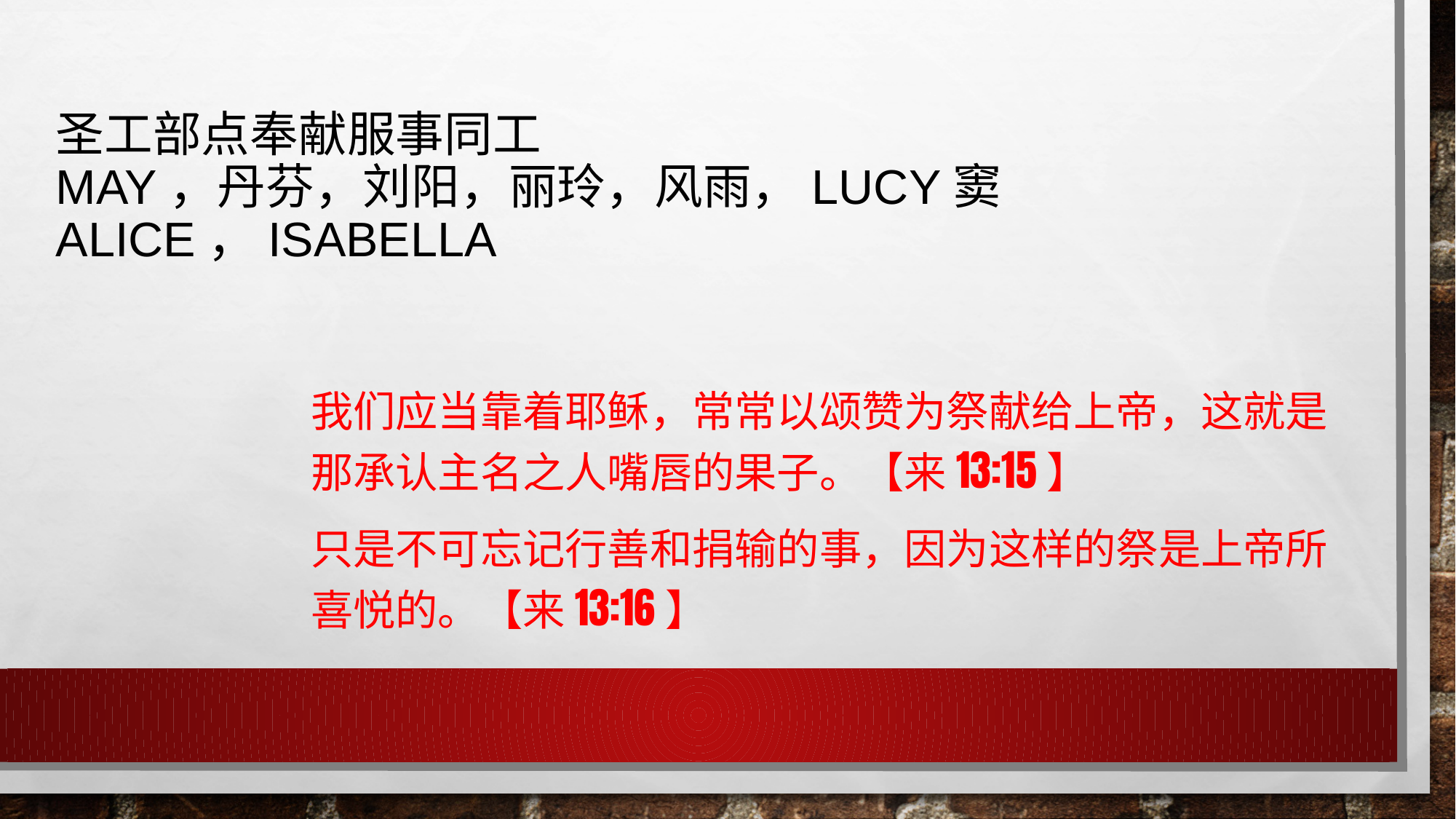

# 圣工部点奉献服事同工 May，丹芬，刘阳，丽玲，风雨，Lucy窦 Alice，Isabella
我们应当靠着耶稣，常常以颂赞为祭献给上帝，这就是那承认主名之人嘴唇的果子。【来13:15】
只是不可忘记行善和捐输的事，因为这样的祭是上帝所喜悦的。【来13:16】